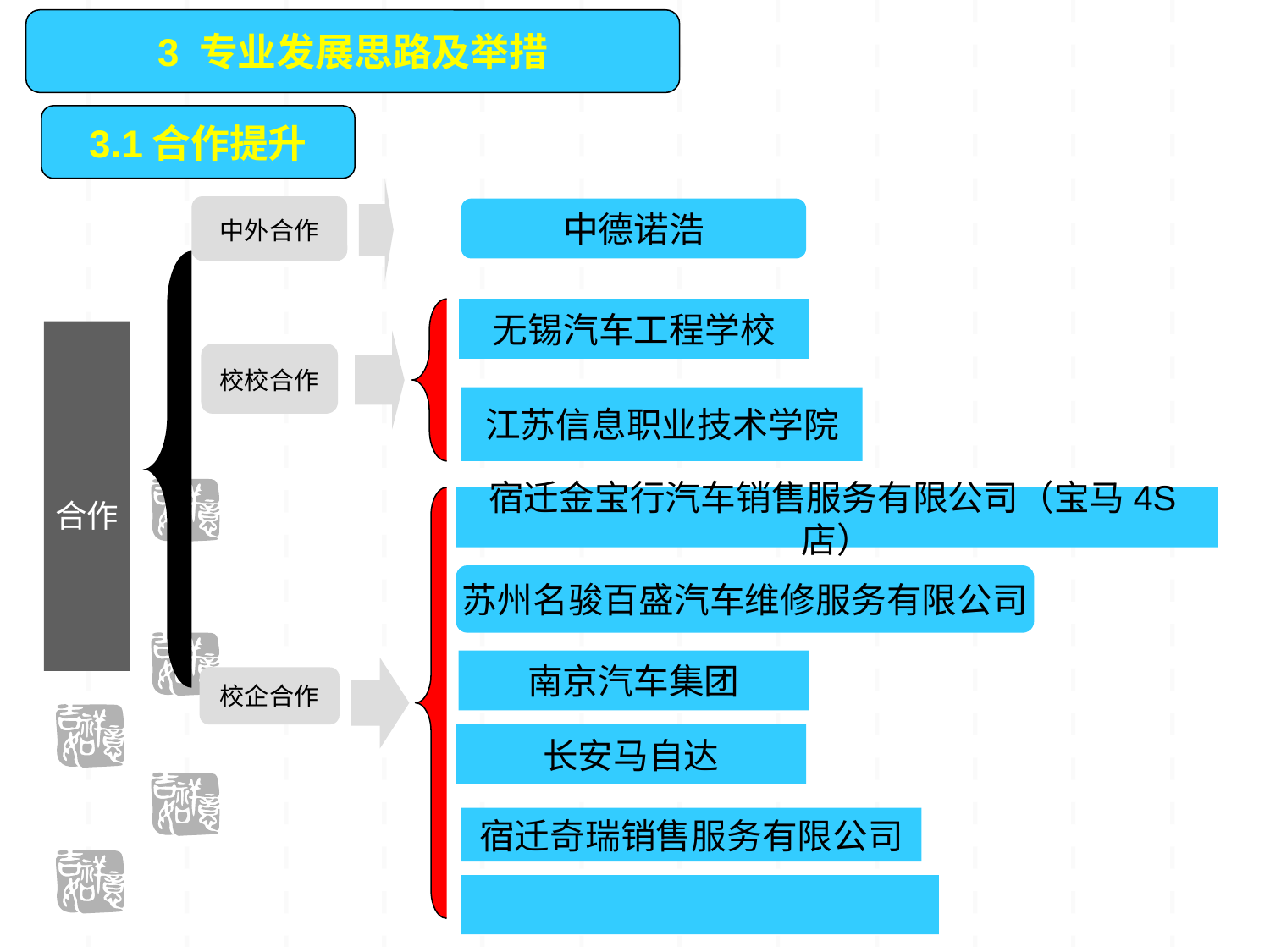

3 专业发展思路及举措
3.1合作提升

中外合作
中德诺浩

合作

校企合作
无锡汽车工程学校

校校合作
江苏信息职业技术学院

宿迁金宝行汽车销售服务有限公司（宝马4S店）
苏州名骏百盛汽车维修服务有限公司
南京汽车集团
长安马自达
宿迁奇瑞销售服务有限公司